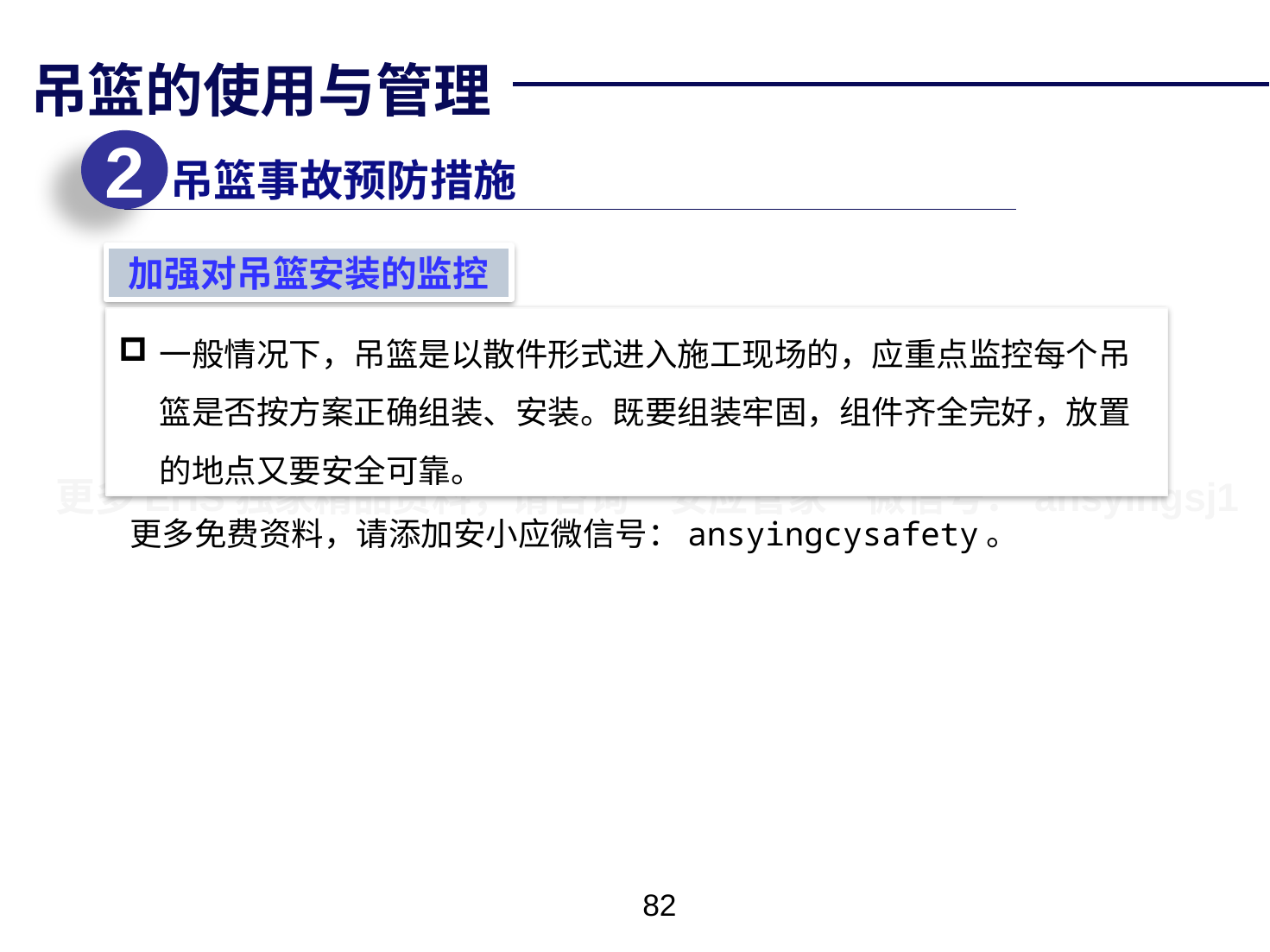

吊篮的使用与管理
2

吊篮事故预防措施
加强对吊篮安装的监控
一般情况下，吊篮是以散件形式进入施工现场的，应重点监控每个吊篮是否按方案正确组装、安装。既要组装牢固，组件齐全完好，放置的地点又要安全可靠。
更多免费资料，请添加安小应微信号：ansyingcysafety。
82